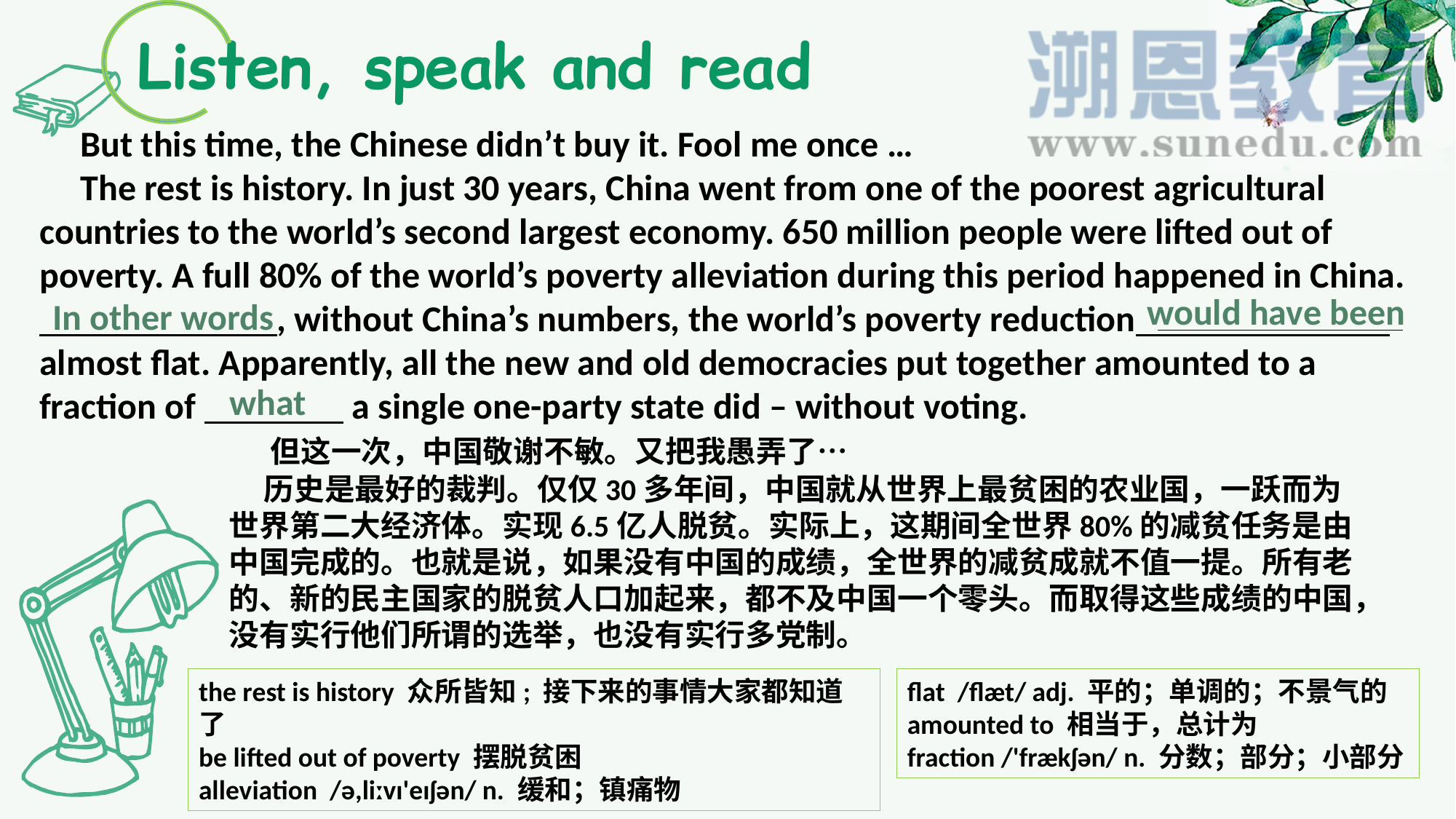

Listen, speak and read

     But this time, the Chinese didn’t buy it. Fool me once …
     The rest is history. In just 30 years, China went from one of the poorest agricultural countries to the world’s second largest economy. 650 million people were lifted out of poverty. A full 80% of the world’s poverty alleviation during this period happened in China.
                             , without China’s numbers, the world’s poverty reduction                                almost flat. Apparently, all the new and old democracies put together amounted to a fraction of                   a single one-party state did – without voting.
would have been
In other words
what
    但这一次，中国敬谢不敏。又把我愚弄了…
    历史是最好的裁判。仅仅30多年间，中国就从世界上最贫困的农业国，一跃而为世界第二大经济体。实现6.5亿人脱贫。实际上，这期间全世界80%的减贫任务是由中国完成的。也就是说，如果没有中国的成绩，全世界的减贫成就不值一提。所有老的、新的民主国家的脱贫人口加起来，都不及中国一个零头。而取得这些成绩的中国，没有实行他们所谓的选举，也没有实行多党制。

the rest is history 众所皆知; 接下来的事情大家都知道了
be lifted out of poverty 摆脱贫困
alleviation  /ə,liːvɪ'eɪʃən/ n. 缓和；镇痛物
flat  /flæt/ adj. 平的；单调的；不景气的
amounted to 相当于，总计为
fraction /'frækʃən/ n. 分数；部分；小部分